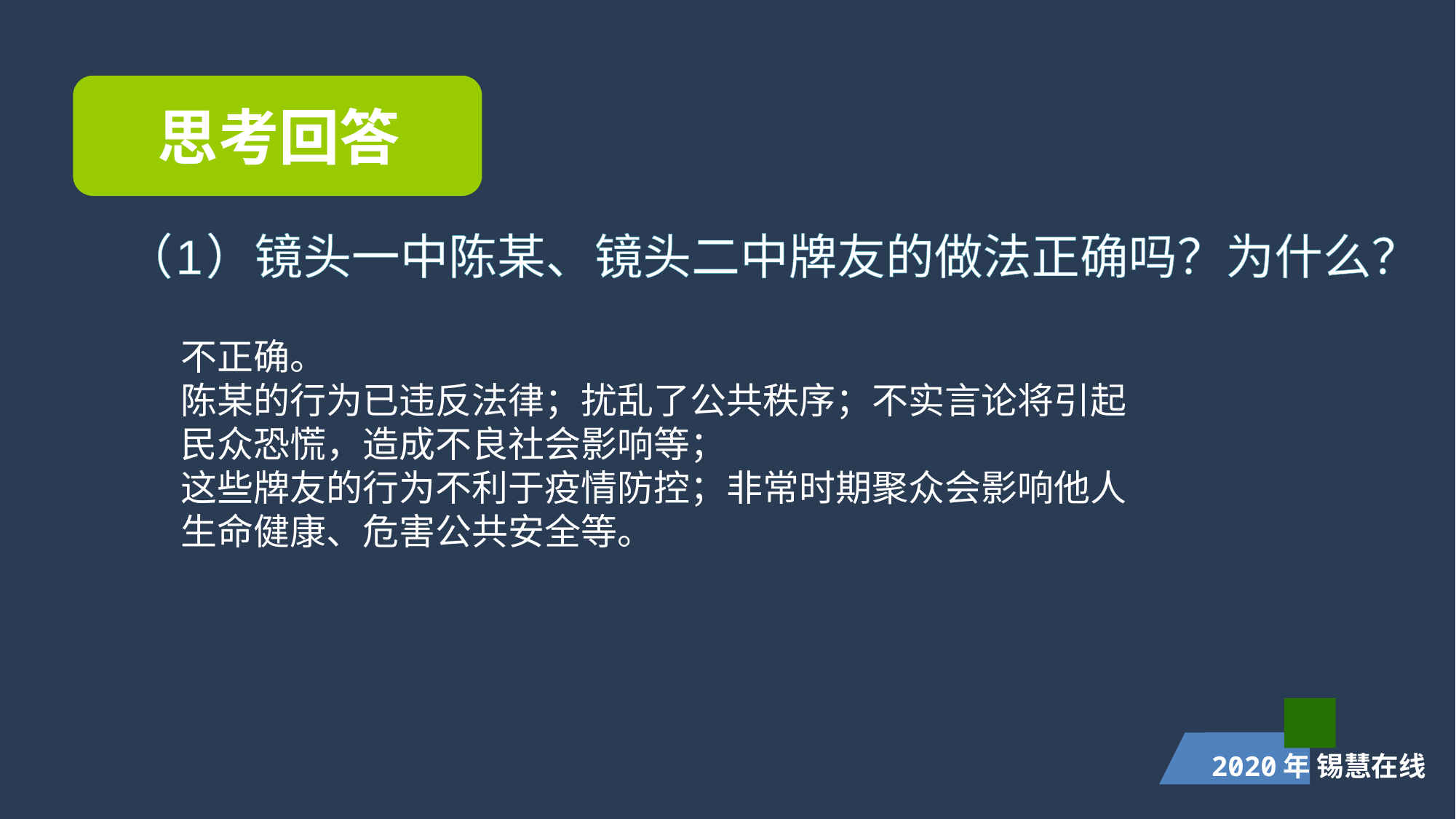

思考回答
（1）镜头一中陈某、镜头二中牌友的做法正确吗？为什么？

不正确。
陈某的行为已违反法律；扰乱了公共秩序；不实言论将引起民众恐慌，造成不良社会影响等；
这些牌友的行为不利于疫情防控；非常时期聚众会影响他人生命健康、危害公共安全等。